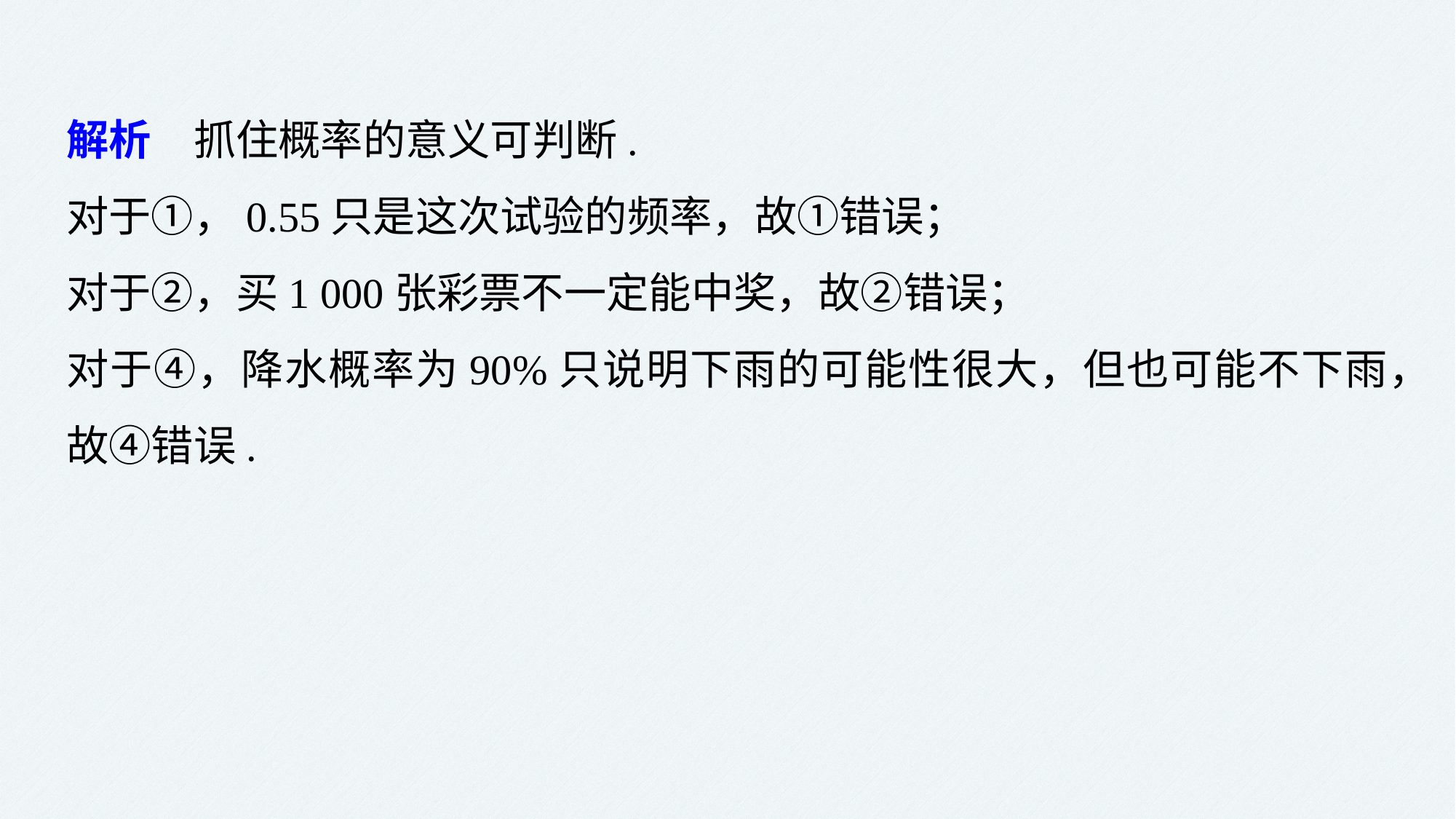

解析　抓住概率的意义可判断.
对于①，0.55只是这次试验的频率，故①错误；
对于②，买1 000张彩票不一定能中奖，故②错误；
对于④，降水概率为90%只说明下雨的可能性很大，但也可能不下雨，故④错误.